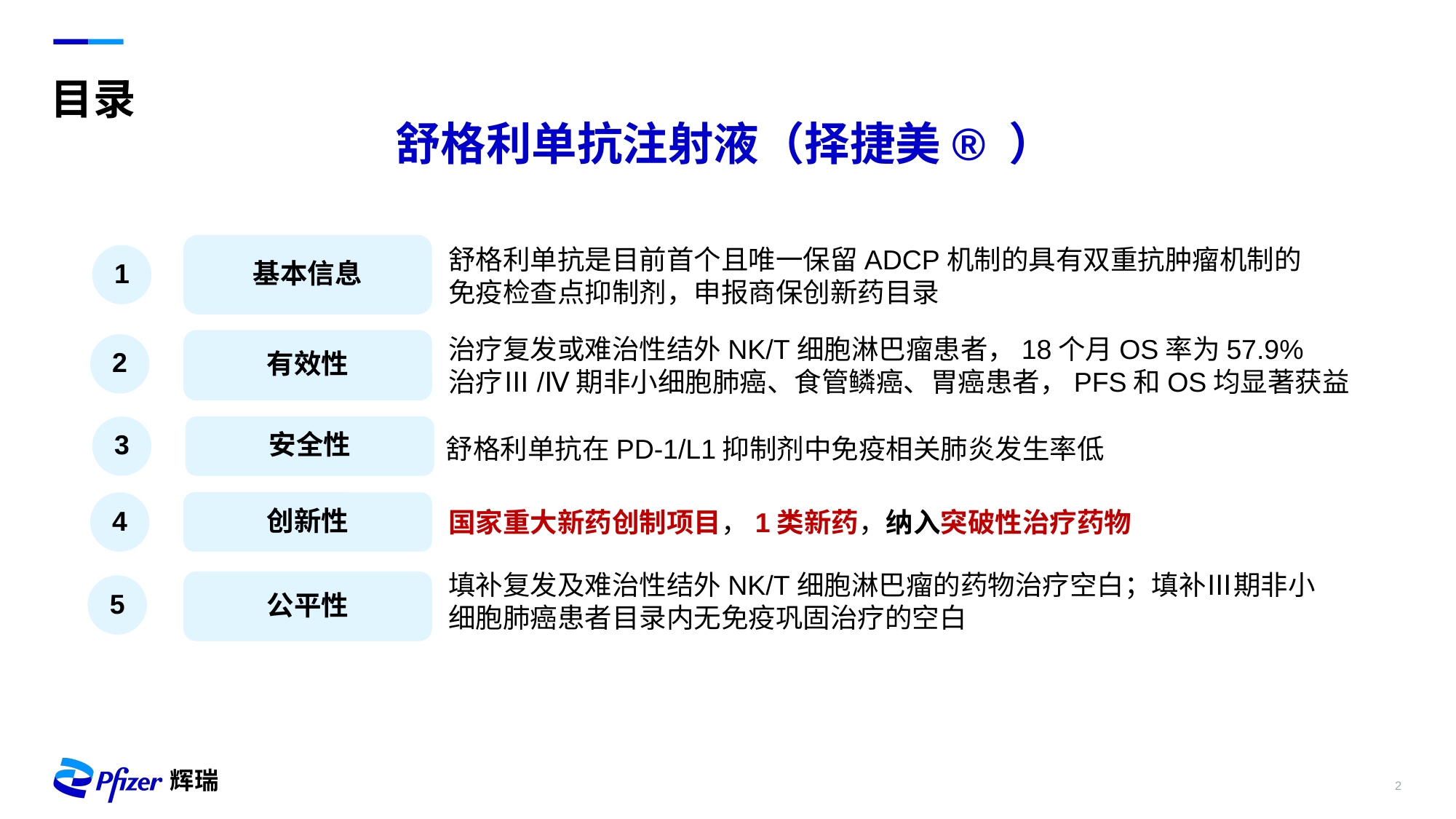

目录
舒格利单抗注射液（择捷美® ）
基本信息
舒格利单抗是目前首个且唯一保留ADCP机制的具有双重抗肿瘤机制的免疫检查点抑制剂，申报商保创新药目录
1
治疗复发或难治性结外NK/T细胞淋巴瘤患者，18个月OS率为57.9%
治疗Ⅲ/Ⅳ期非小细胞肺癌、食管鳞癌、胃癌患者，PFS和OS均显著获益
有效性
2
舒格利单抗在PD-1/L1抑制剂中免疫相关肺炎发生率低
3
安全性
4
创新性
国家重大新药创制项目，1类新药，纳入突破性治疗药物
填补复发及难治性结外NK/T细胞淋巴瘤的药物治疗空白；填补Ⅲ期非小细胞肺癌患者目录内无免疫巩固治疗的空白
公平性
5